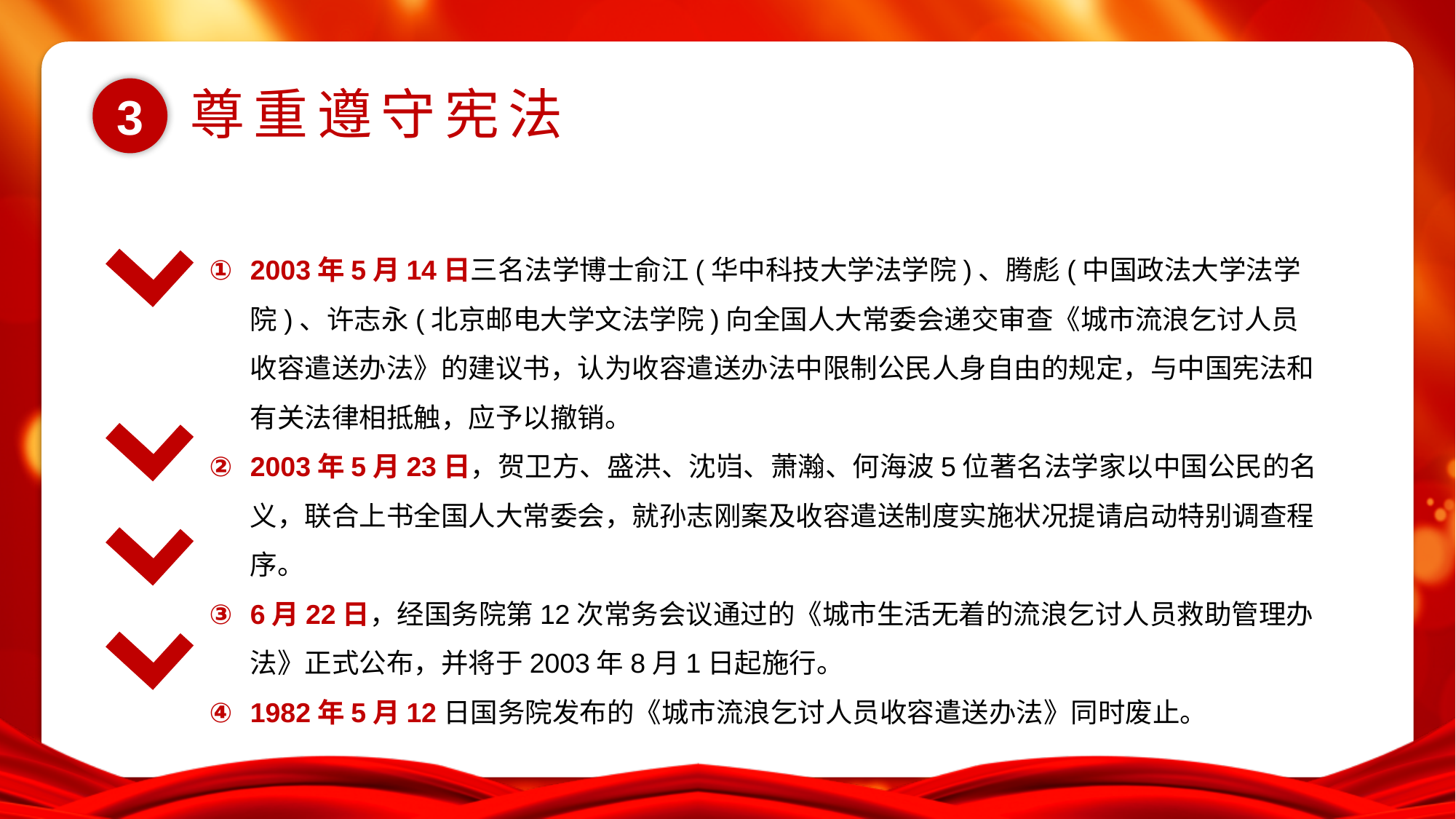

2003年5月14日三名法学博士俞江(华中科技大学法学院)、腾彪(中国政法大学法学院)、许志永(北京邮电大学文法学院)向全国人大常委会递交审查《城市流浪乞讨人员收容遣送办法》的建议书，认为收容遣送办法中限制公民人身自由的规定，与中国宪法和有关法律相抵触，应予以撤销。
2003年5月23日，贺卫方、盛洪、沈岿、萧瀚、何海波5位著名法学家以中国公民的名义，联合上书全国人大常委会，就孙志刚案及收容遣送制度实施状况提请启动特别调查程序。
6月22日，经国务院第12次常务会议通过的《城市生活无着的流浪乞讨人员救助管理办法》正式公布，并将于2003年8月1日起施行。
1982年5月12日国务院发布的《城市流浪乞讨人员收容遣送办法》同时废止。